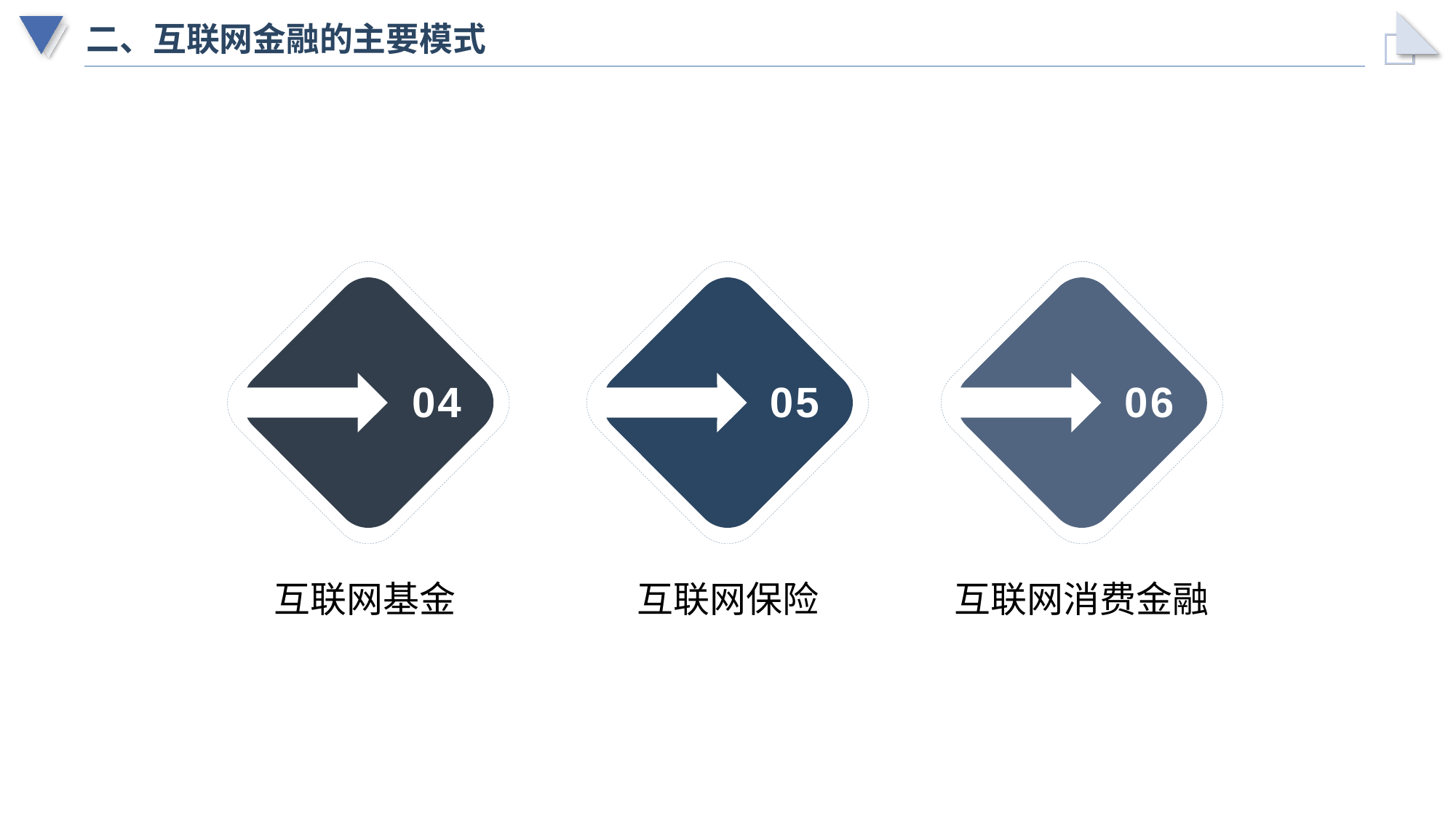

# 二、互联网金融的主要模式

04
05
06
互联网基金
互联网保险
互联网消费金融